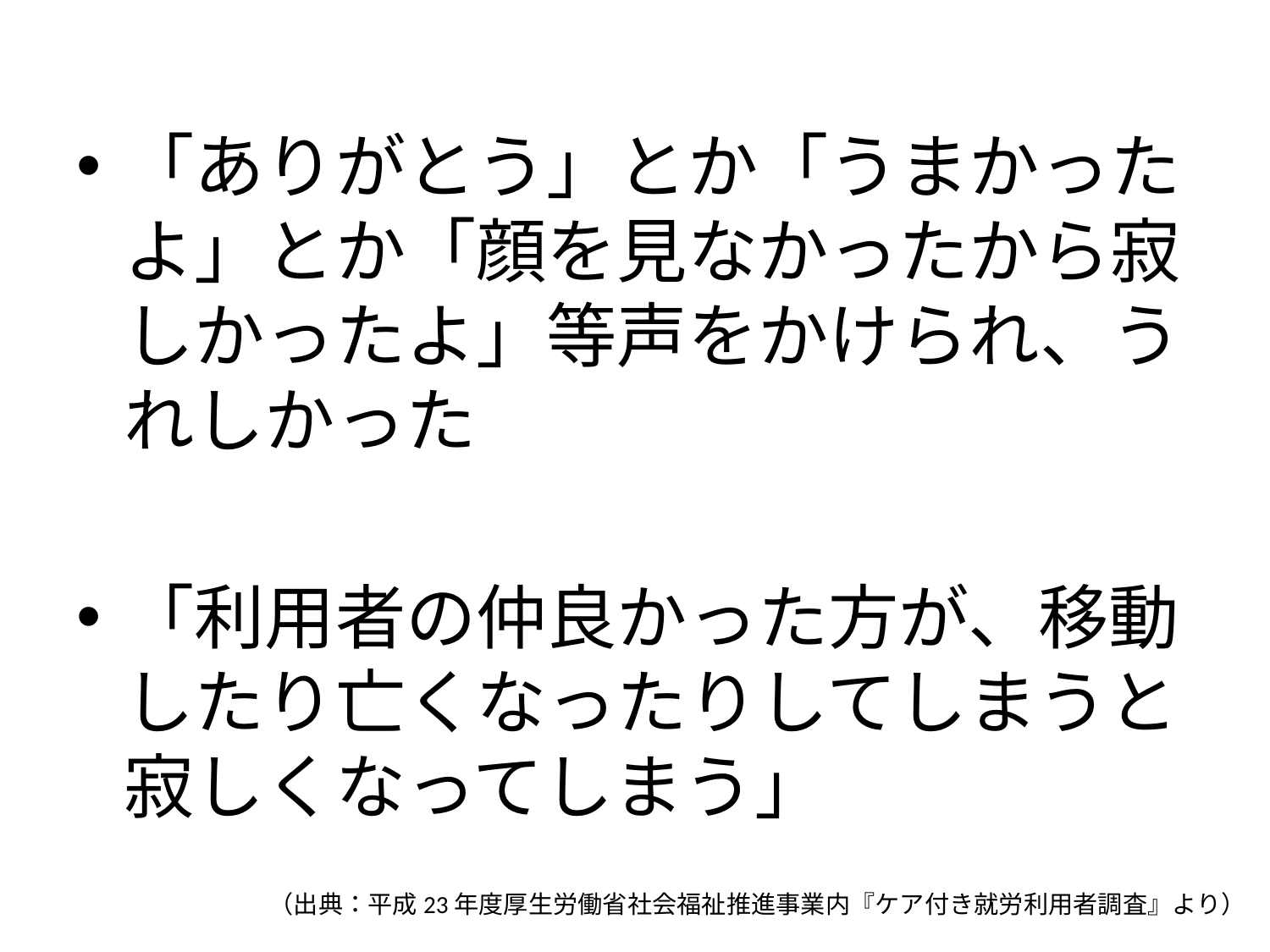

「ありがとう」とか「うまかったよ」とか「顔を見なかったから寂しかったよ」等声をかけられ、うれしかった

「利用者の仲良かった方が、移動したり亡くなったりしてしまうと寂しくなってしまう」

（出典：平成23年度厚生労働省社会福祉推進事業内『ケア付き就労利用者調査』より）